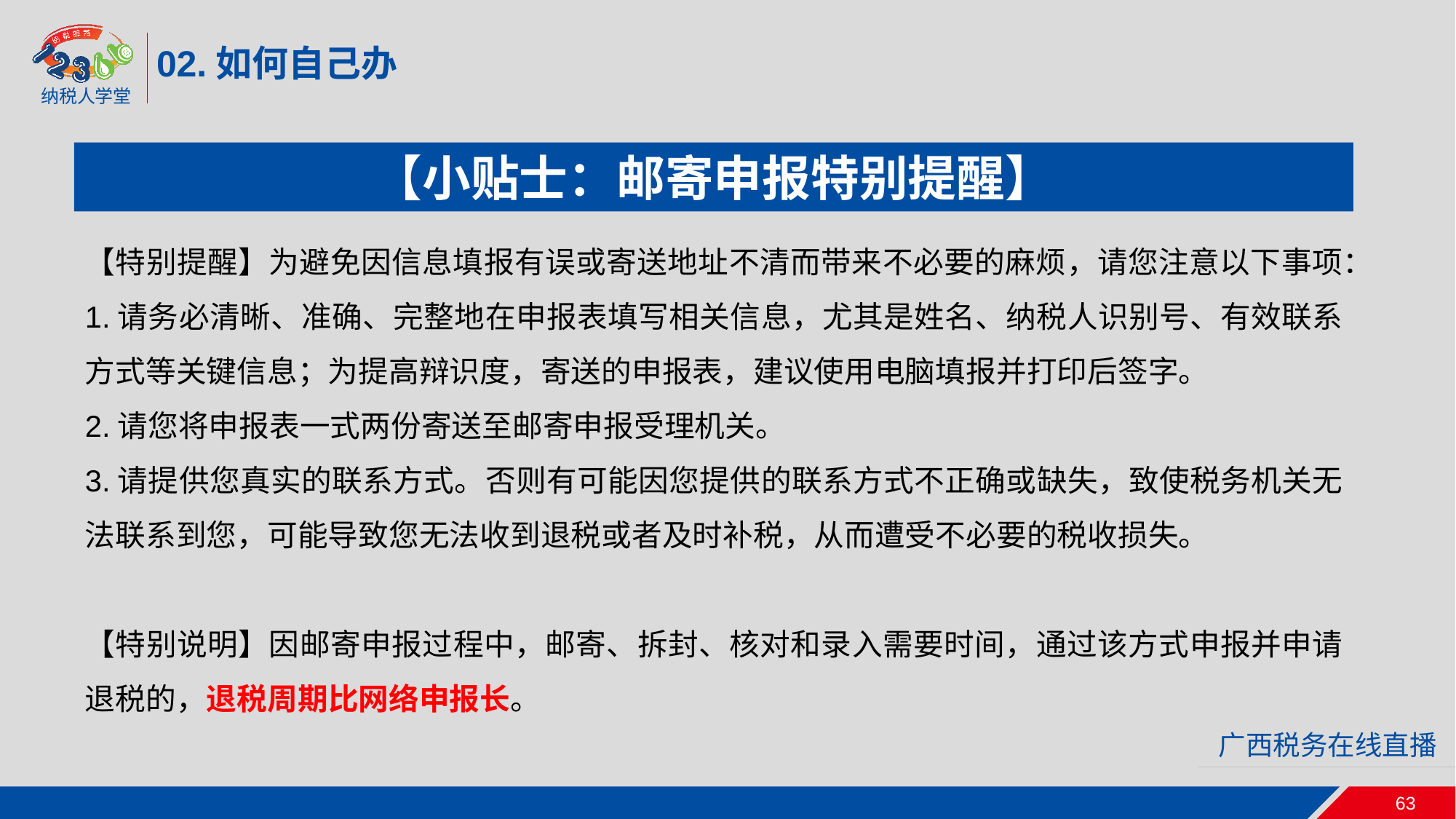

02.如何自己办
【小贴士：邮寄申报特别提醒】
【特别提醒】为避免因信息填报有误或寄送地址不清而带来不必要的麻烦，请您注意以下事项：
1.请务必清晰、准确、完整地在申报表填写相关信息，尤其是姓名、纳税人识别号、有效联系方式等关键信息；为提高辩识度，寄送的申报表，建议使用电脑填报并打印后签字。
2.请您将申报表一式两份寄送至邮寄申报受理机关。
3.请提供您真实的联系方式。否则有可能因您提供的联系方式不正确或缺失，致使税务机关无法联系到您，可能导致您无法收到退税或者及时补税，从而遭受不必要的税收损失。

【特别说明】因邮寄申报过程中，邮寄、拆封、核对和录入需要时间，通过该方式申报并申请退税的，退税周期比网络申报长。